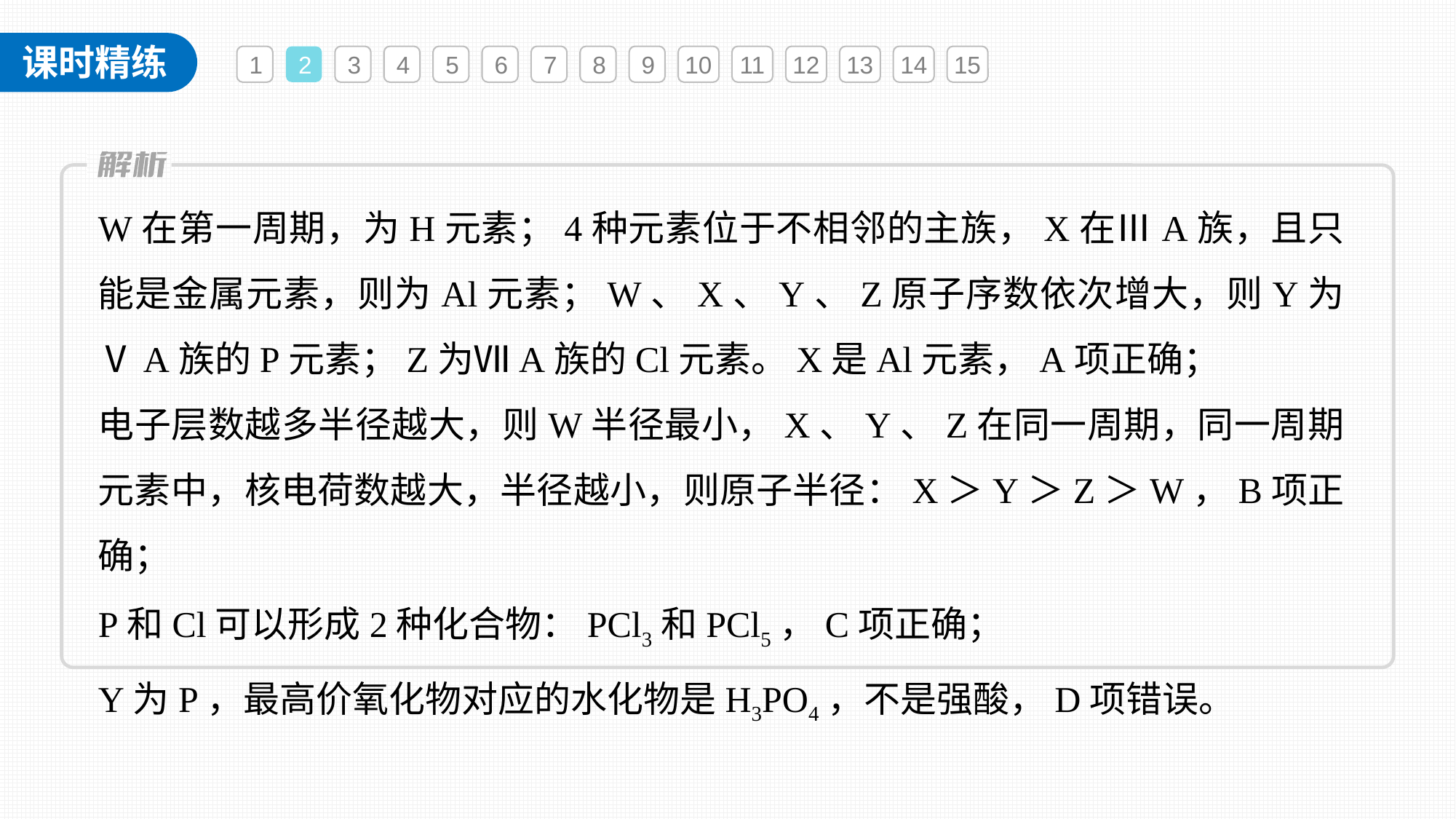

1
2
3
4
5
6
7
8
9
10
11
12
13
14
15

W在第一周期，为H元素；4种元素位于不相邻的主族，X在ⅢA族，且只能是金属元素，则为Al元素；W、X、Y、Z原子序数依次增大，则Y为ⅤA族的P元素；Z为ⅦA族的Cl元素。X是Al元素，A项正确；
电子层数越多半径越大，则W半径最小，X、Y、Z在同一周期，同一周期元素中，核电荷数越大，半径越小，则原子半径：X＞Y＞Z＞W，B项正确；
P和Cl可以形成2种化合物：PCl3和PCl5，C项正确；
Y为P，最高价氧化物对应的水化物是H3PO4，不是强酸，D项错误。